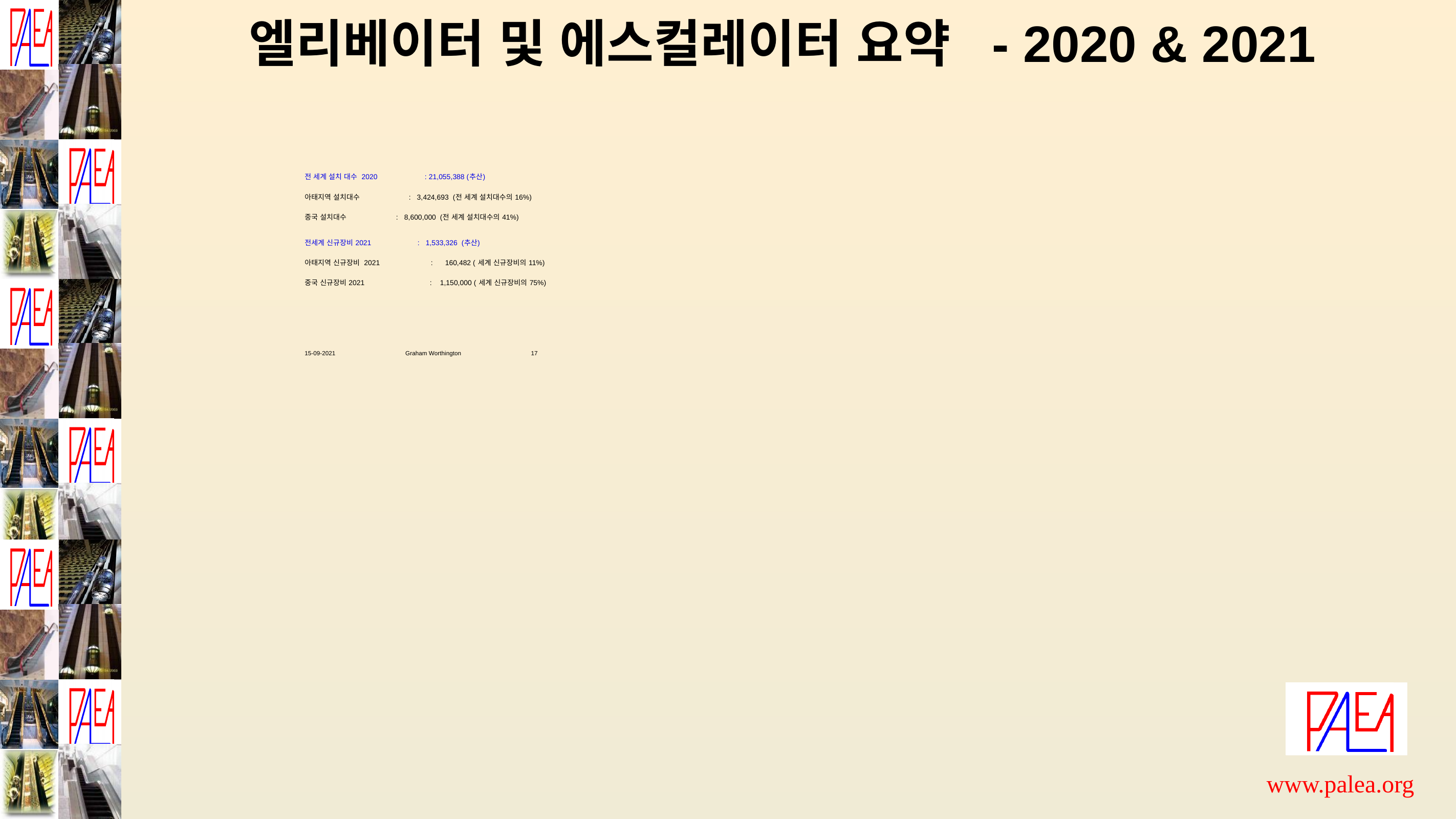

# 엘리베이터 및 에스컬레이터 요약  - 2020 & 2021

전 세계 설치 대수  2020	                      : 21,055,388 (추산)

아태지역 설치대수 		                      :   3,424,693  (전 세계 설치대수의 16%)

중국 설치대수                        		:   8,600,000  (전 세계 설치대수의 41%)

전세계 신규장비 2021                    	:   1,533,326  (추산)

아태지역 신규장비  2021                         :      160,482 ( 세계 신규장비의 11%)

중국 신규장비 2021                                :    1,150,000 ( 세계 신규장비의 75%)

15-09-2021                                          Graham Worthington                                          17